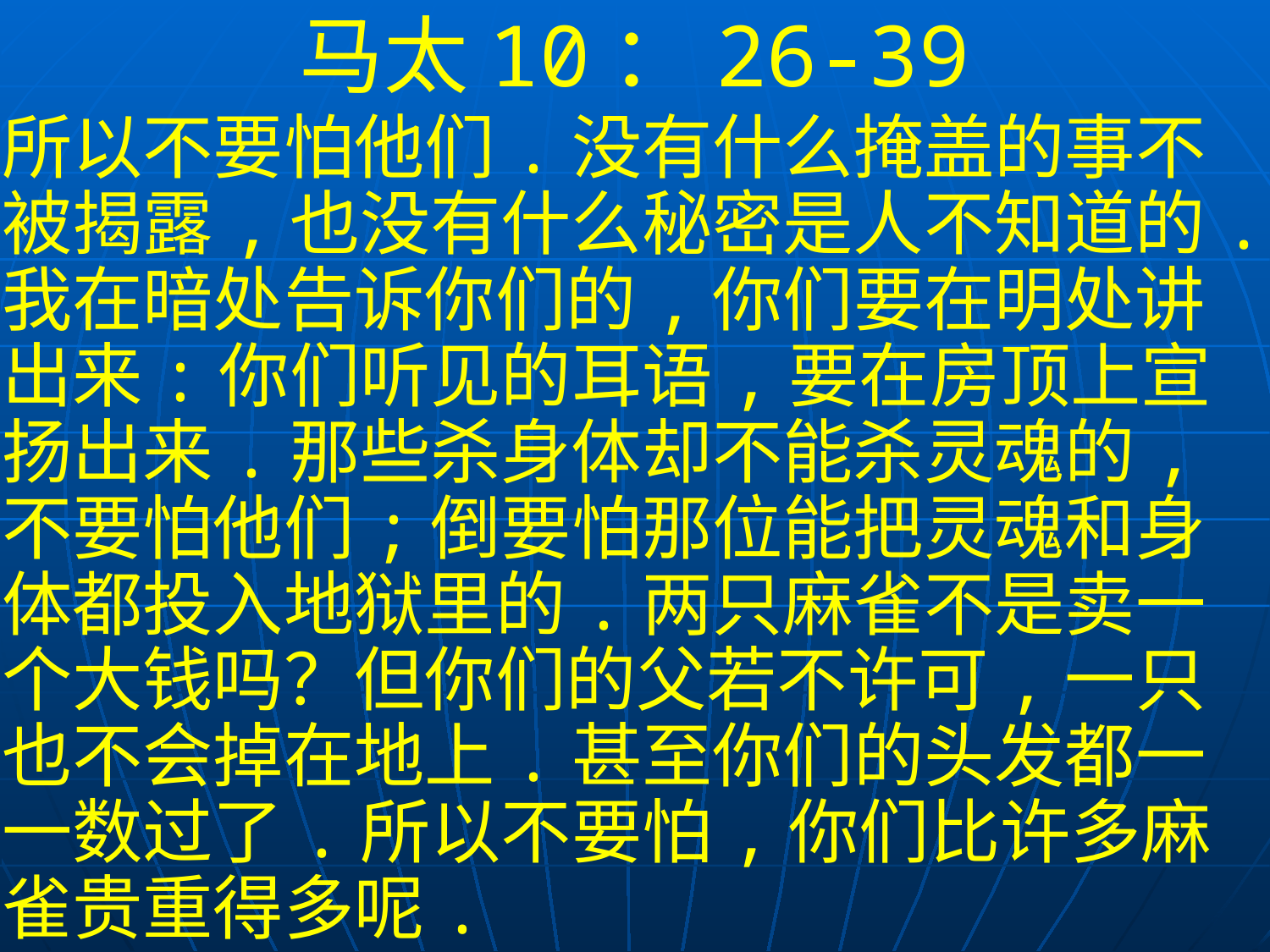

马太10：26-39
所以不要怕他们.没有什么掩盖的事不被揭露,也没有什么秘密是人不知道的.我在暗处告诉你们的,你们要在明处讲出来:你们听见的耳语,要在房顶上宣扬出来.那些杀身体却不能杀灵魂的,不要怕他们;倒要怕那位能把灵魂和身体都投入地狱里的.两只麻雀不是卖一个大钱吗？但你们的父若不许可,一只也不会掉在地上.甚至你们的头发都一一数过了.所以不要怕,你们比许多麻雀贵重得多呢.